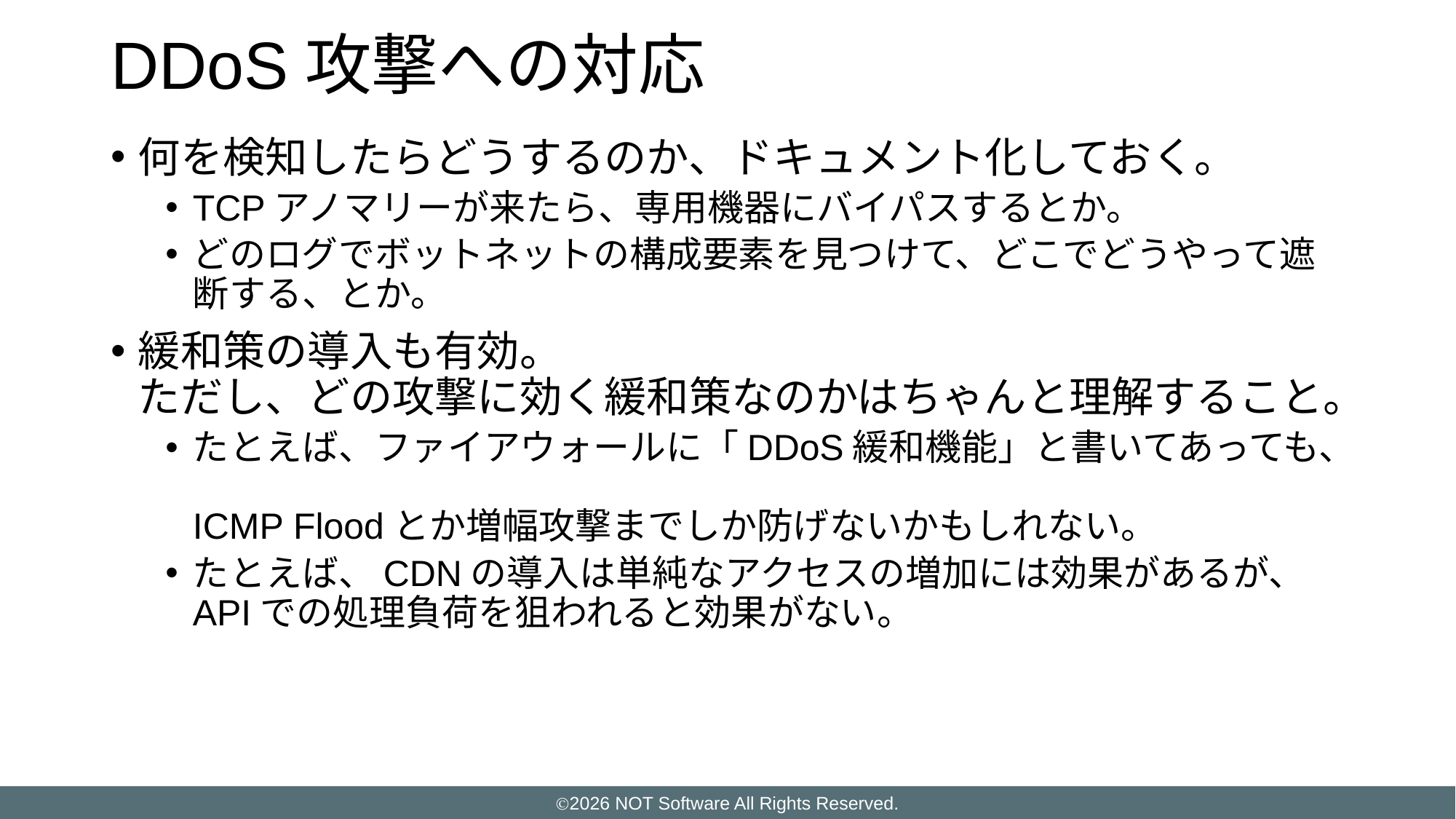

# DDoS攻撃への対応
何を検知したらどうするのか、ドキュメント化しておく。
TCPアノマリーが来たら、専用機器にバイパスするとか。
どのログでボットネットの構成要素を見つけて、どこでどうやって遮断する、とか。
緩和策の導入も有効。
ただし、どの攻撃に効く緩和策なのかはちゃんと理解すること。
たとえば、ファイアウォールに「DDoS緩和機能」と書いてあっても、
ICMP Floodとか増幅攻撃までしか防げないかもしれない。
たとえば、CDNの導入は単純なアクセスの増加には効果があるが、
APIでの処理負荷を狙われると効果がない。